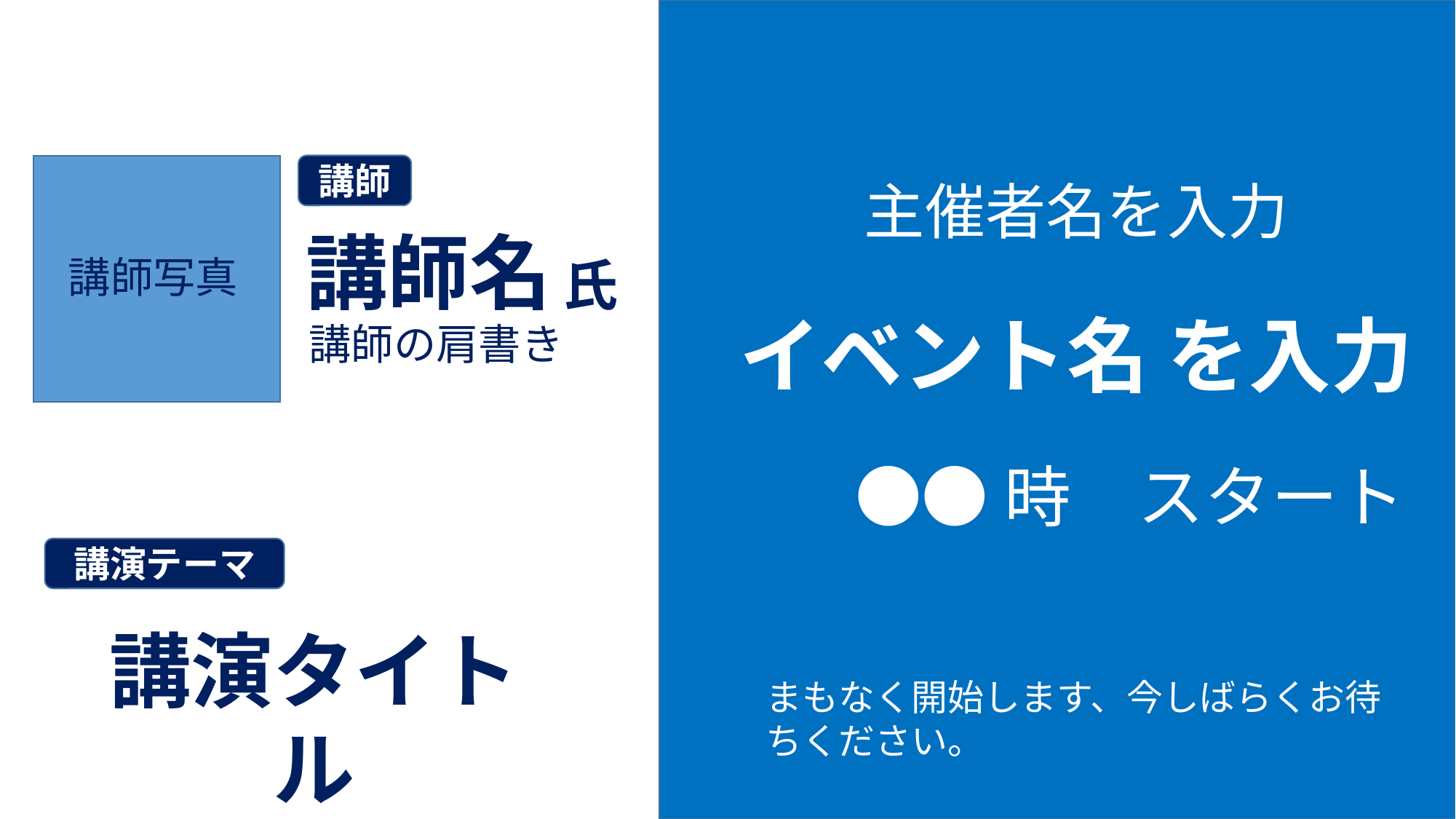

講師
主催者名を入力
講師名
講師写真
氏
イベント名 を入力
講師の肩書き
●●時　スタート
講演テーマ
講演タイトル
まもなく開始します、今しばらくお待ちください。